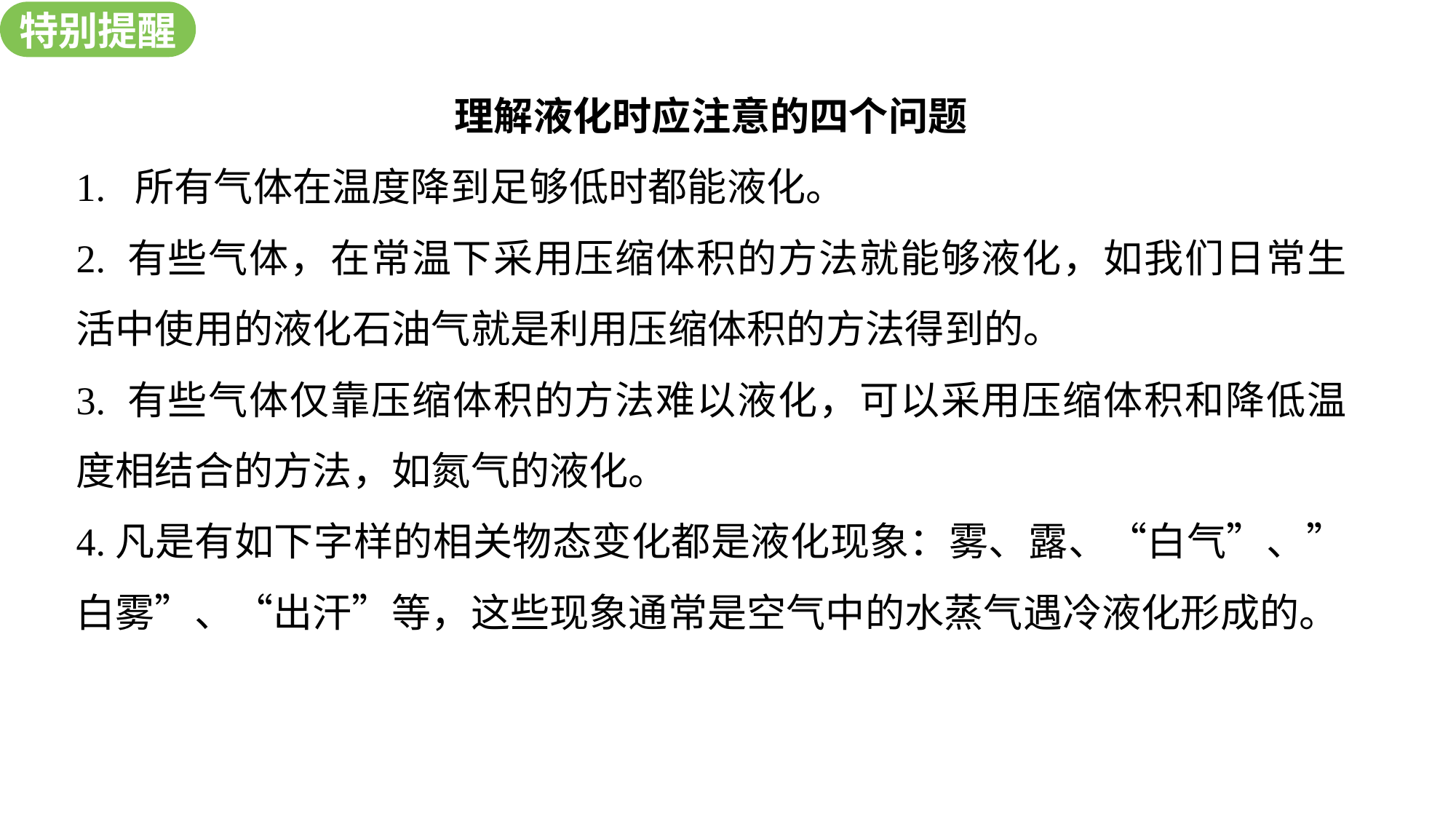

特别提醒
理解液化时应注意的四个问题
1.  所有气体在温度降到足够低时都能液化。
2. 有些气体，在常温下采用压缩体积的方法就能够液化，如我们日常生活中使用的液化石油气就是利用压缩体积的方法得到的。
3. 有些气体仅靠压缩体积的方法难以液化，可以采用压缩体积和降低温度相结合的方法，如氮气的液化。
4.凡是有如下字样的相关物态变化都是液化现象：雾、露、“白气”、”白雾”、“出汗”等，这些现象通常是空气中的水蒸气遇冷液化形成的。